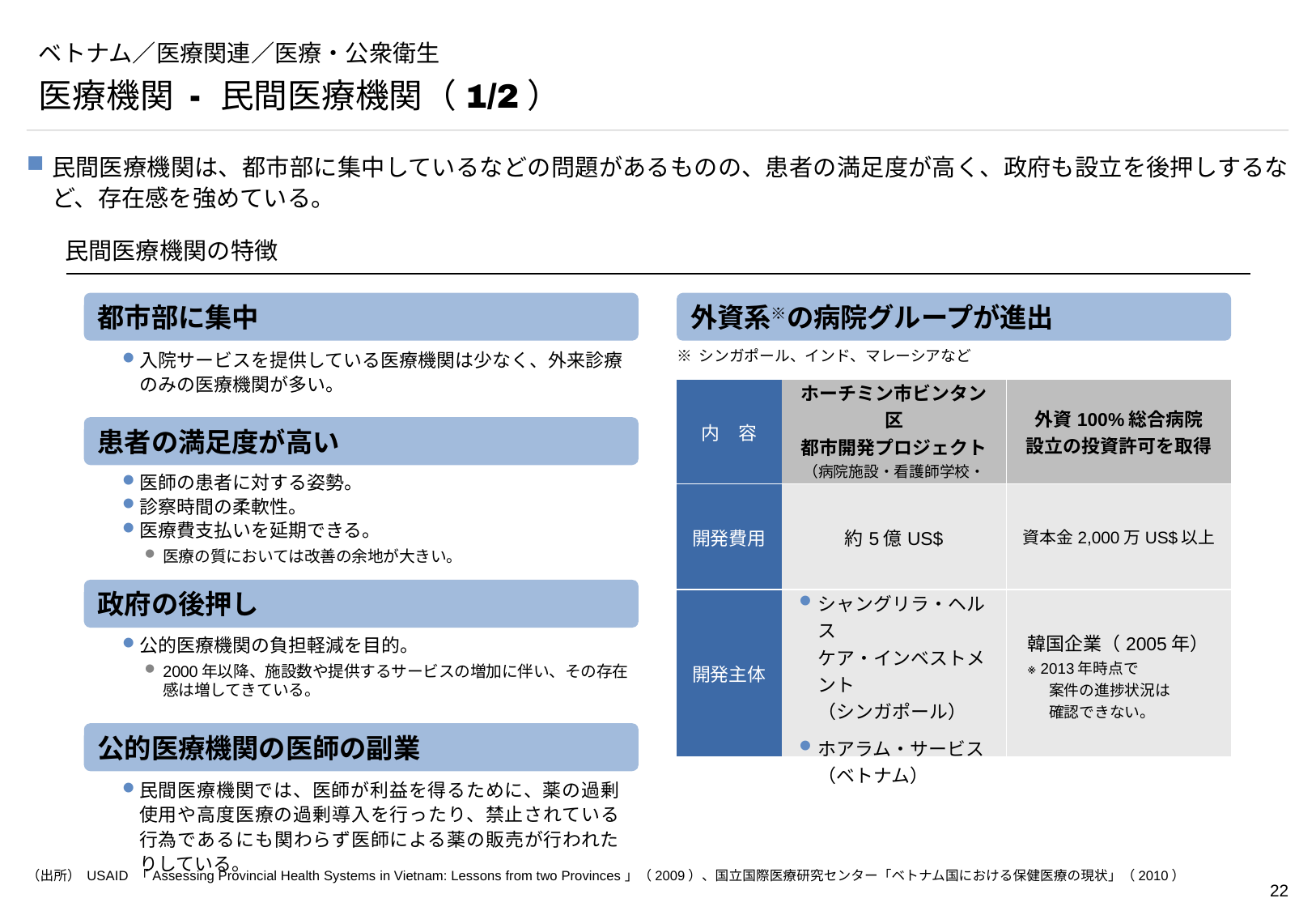

# ベトナム／医療関連／医療・公衆衛生
医療機関 - 民間医療機関（1/2）
民間医療機関は、都市部に集中しているなどの問題があるものの、患者の満足度が高く、政府も設立を後押しするなど、存在感を強めている。
民間医療機関の特徴
都市部に集中
外資系※の病院グループが進出
入院サービスを提供している医療機関は少なく、外来診療のみの医療機関が多い。
※ シンガポール、インド、マレーシアなど
| 内　容 | ホーチミン市ビンタン区 都市開発プロジェクト （病院施設・看護師学校・ 住居・商業施設など） | 外資100%総合病院 設立の投資許可を取得 |
| --- | --- | --- |
| 開発費用 | 約5億US$ | 資本金2,000万US$以上 |
| 開発主体 | シャングリラ・ヘルス ケア・インベストメント （シンガポール） ホアラム・サービス （ベトナム） | 韓国企業（2005年） ※ 2013年時点で 案件の進捗状況は 確認できない。 |
患者の満足度が高い
医師の患者に対する姿勢。
診察時間の柔軟性。
医療費支払いを延期できる。
医療の質においては改善の余地が大きい。
政府の後押し
公的医療機関の負担軽減を目的。
2000年以降、施設数や提供するサービスの増加に伴い、その存在感は増してきている。
公的医療機関の医師の副業
民間医療機関では、医師が利益を得るために、薬の過剰使用や高度医療の過剰導入を行ったり、禁止されている行為であるにも関わらず医師による薬の販売が行われたりしている。
（出所） USAID 「Assessing Provincial Health Systems in Vietnam: Lessons from two Provinces」（2009）、国立国際医療研究センター「ベトナム国における保健医療の現状」（2010）